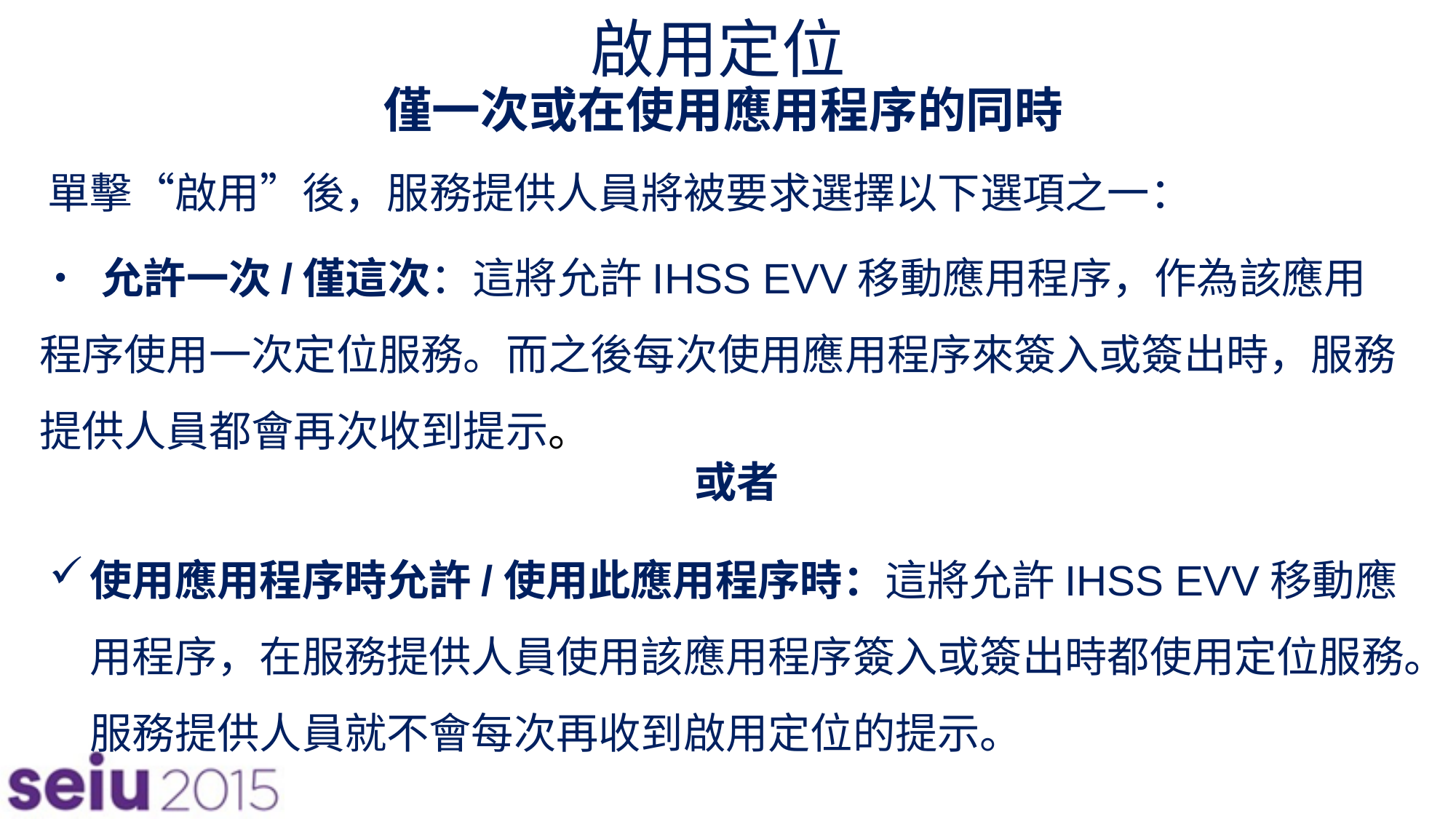

# 啟用定位  僅一次或在使用應用程序的同時
單擊“啟用”後，服務提供人員將被要求選擇以下選項之一：
• 允許一次/僅這次：這將允許IHSS EVV移動應用程序，作為該應用程序使用一次定位服務。而之後每次使用應用程序來簽入或簽出時，服務提供人員都會再次收到提示。
						或者
使用應用程序時允許/使用此應用程序時：這將允許IHSS EVV移動應用程序，在服務提供人員使用該應用程序簽入或簽出時都使用定位服務。服務提供人員就不會每次再收到啟用定位的提示。